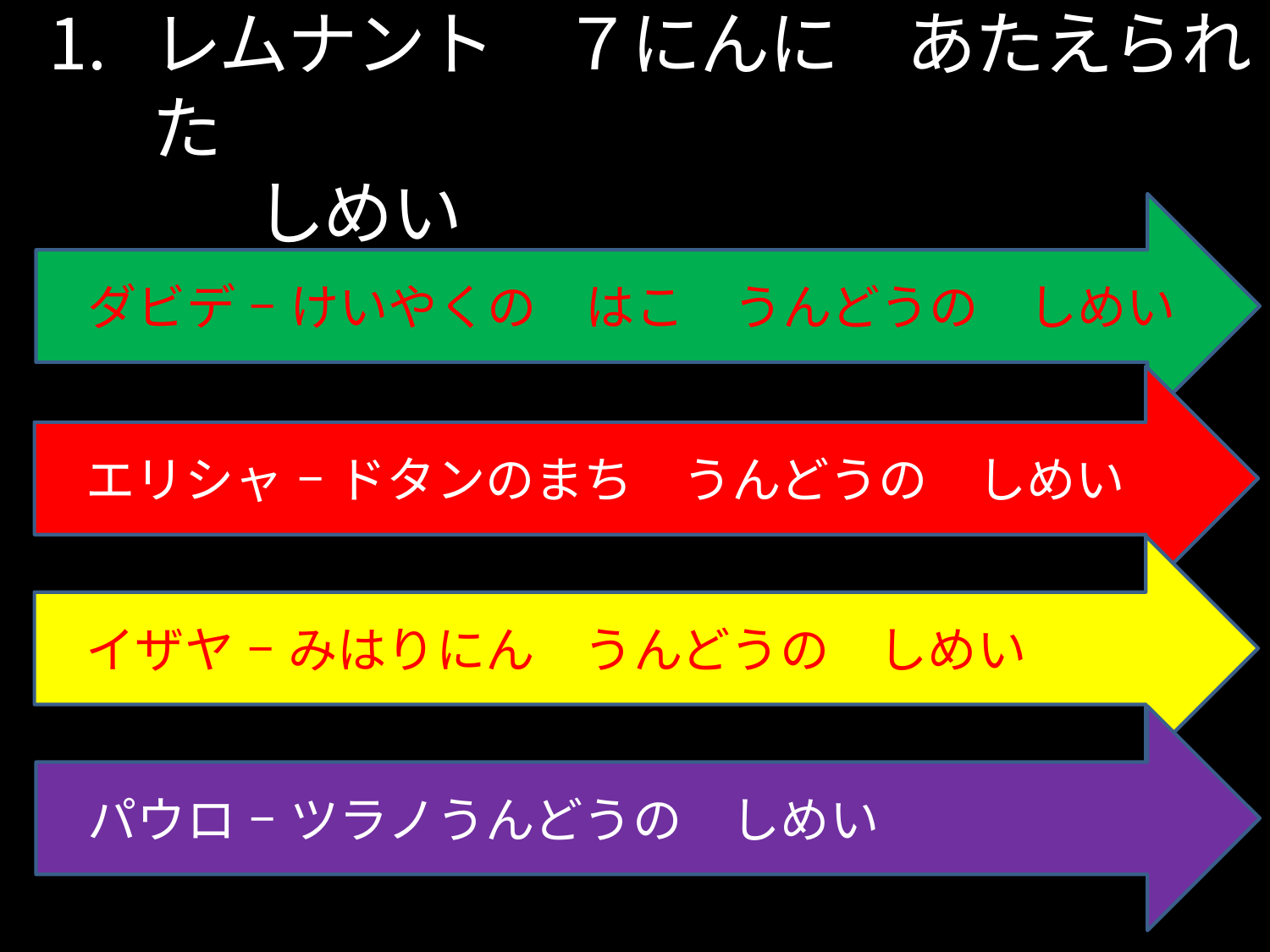

レムナント　７にんに　あたえられた
　　　しめい
  ダビデ – けいやくの　はこ　うんどうの　しめい
  エリシャ – ドタンのまち　うんどうの　しめい
  イザヤ – みはりにん　うんどうの　しめい
  パウロ – ツラノうんどうの　しめい